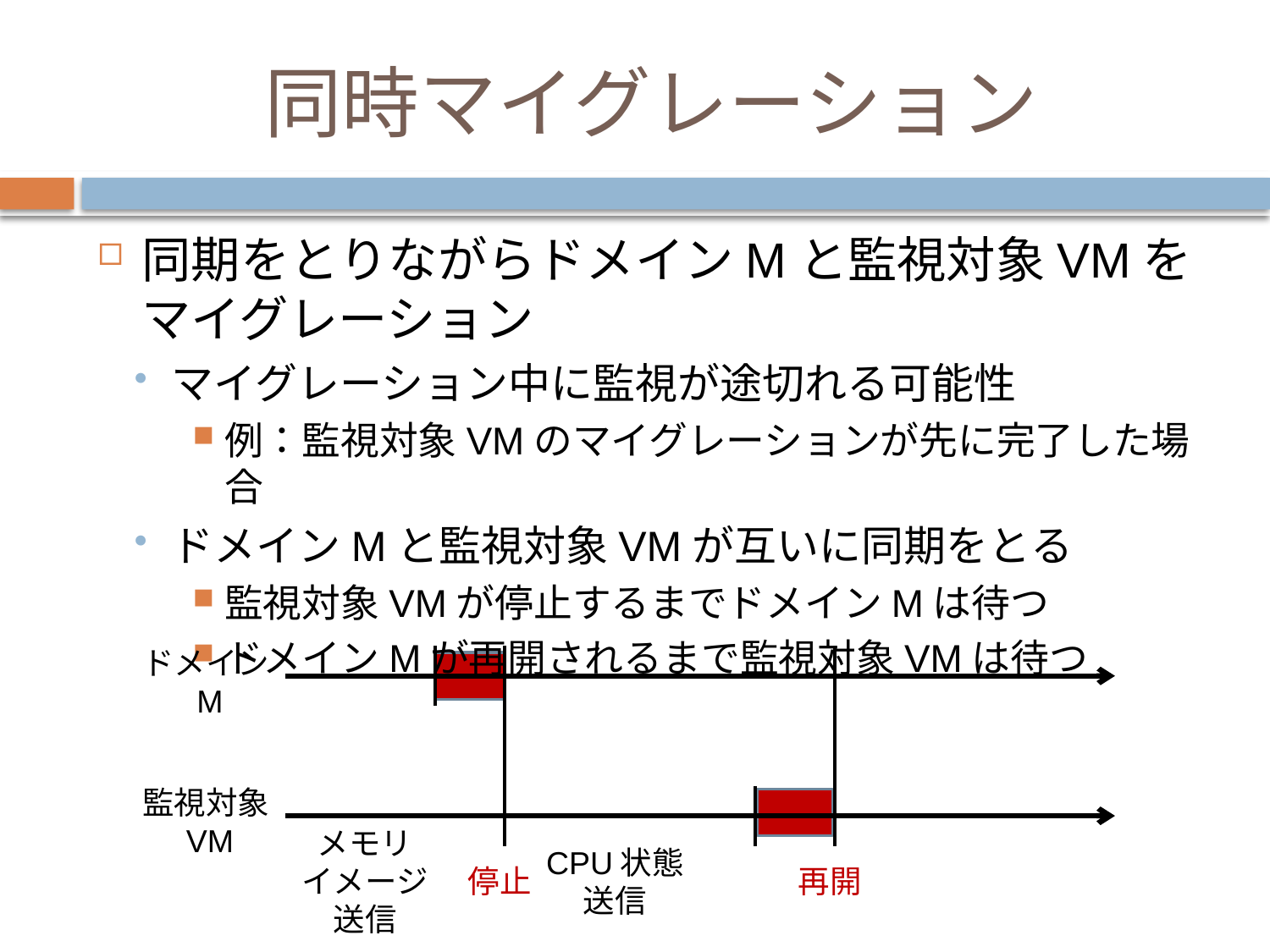

# 同時マイグレーション
同期をとりながらドメインMと監視対象VMをマイグレーション
マイグレーション中に監視が途切れる可能性
例：監視対象VMのマイグレーションが先に完了した場合
ドメインMと監視対象VMが互いに同期をとる
監視対象VMが停止するまでドメインMは待つ
ドメインMが再開されるまで監視対象VMは待つ
ドメインM

監視対象VM

メモリ
イメージ
送信
停止
CPU状態
送信
再開